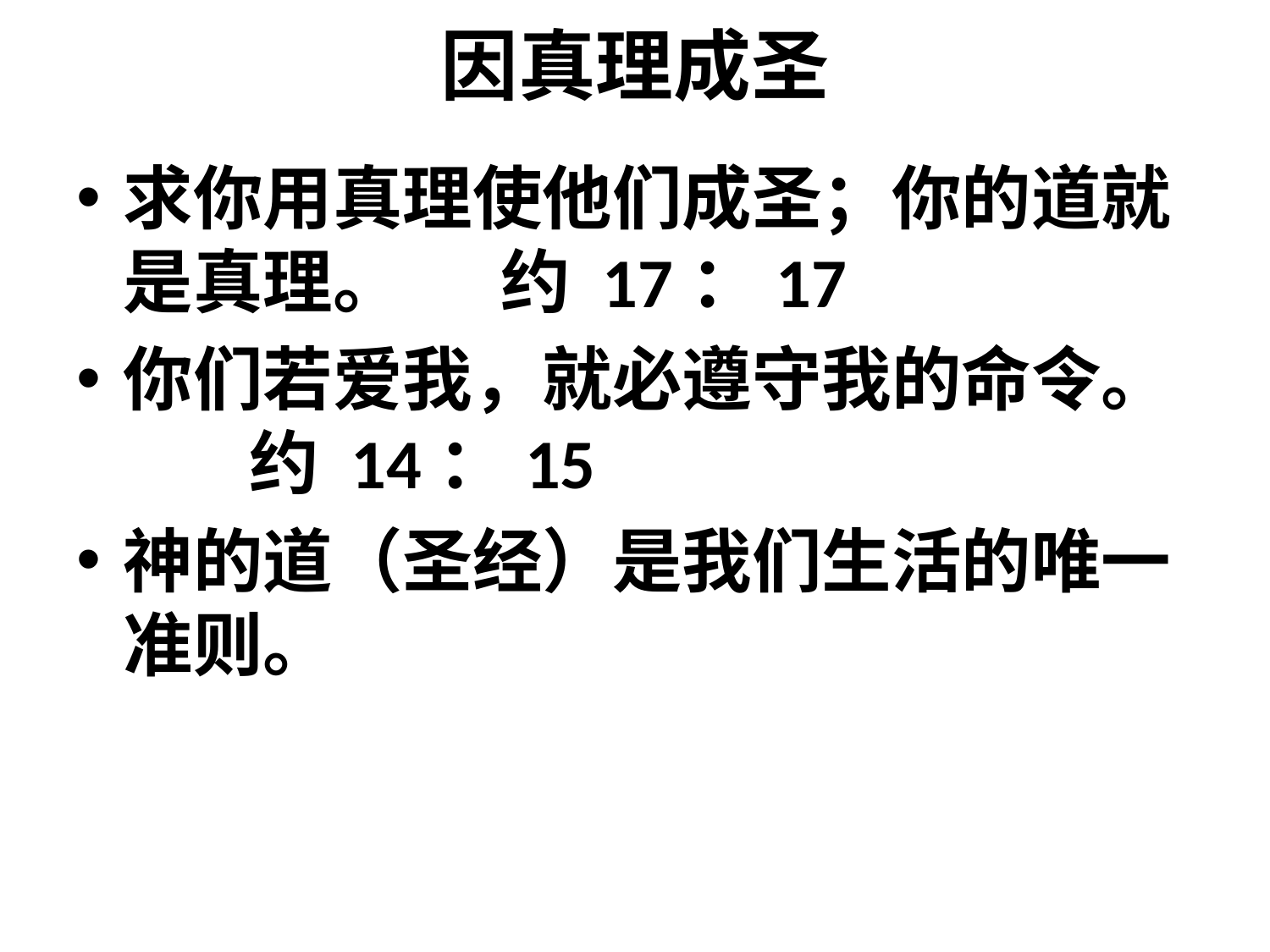

# 因真理成圣
求你用真理使他们成圣；你的道就是真理。			约 17：17
你们若爱我，就必遵守我的命令。						约 14：15
神的道（圣经）是我们生活的唯一准则。